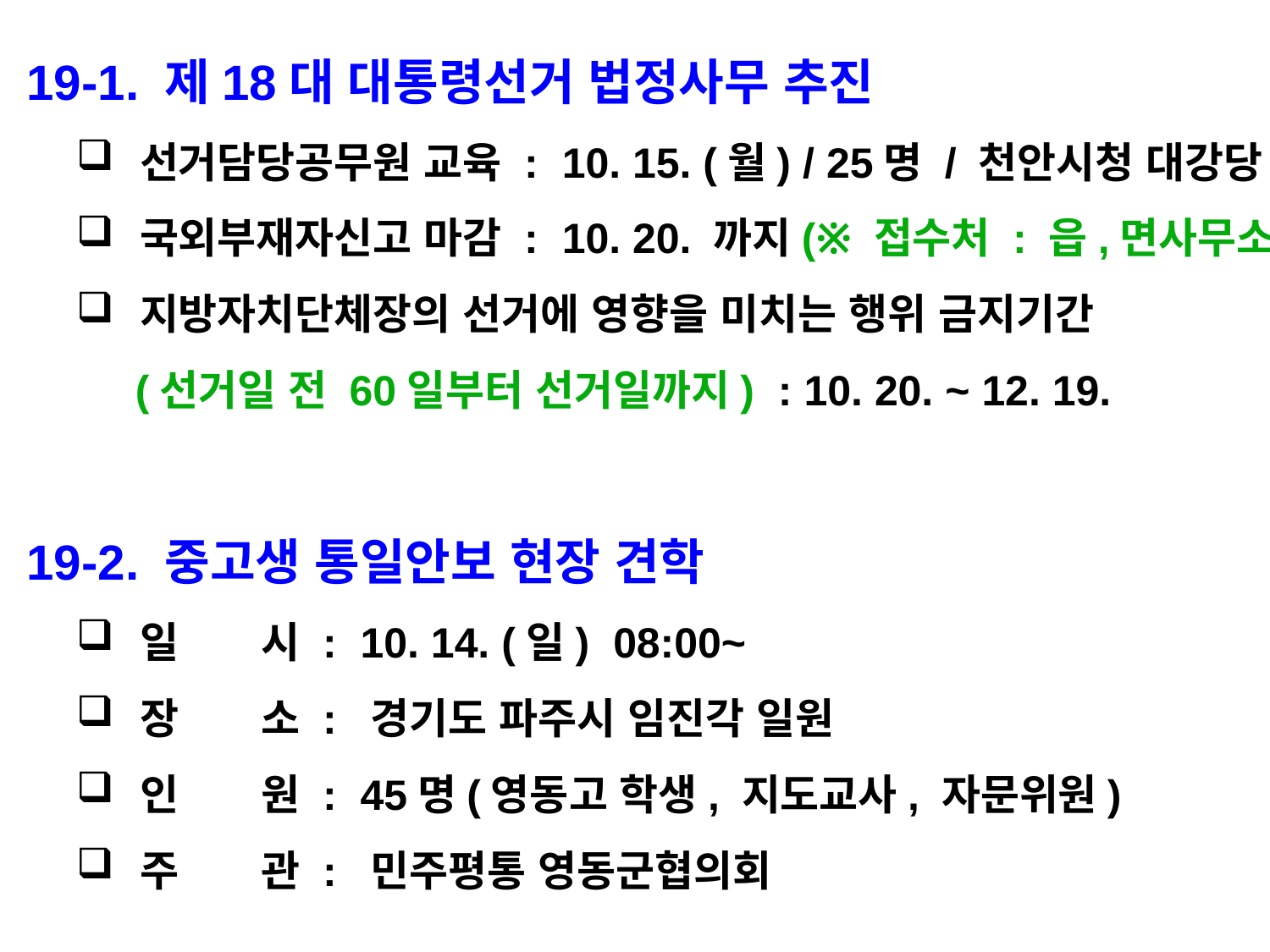

19-1. 제18대 대통령선거 법정사무 추진
선거담당공무원 교육 :  10. 15. (월) / 25명 / 천안시청 대강당
국외부재자신고 마감 :  10. 20. 까지(※ 접수처 : 읍,면사무소)
지방자치단체장의 선거에 영향을 미치는 행위 금지기간
     (선거일 전 60일부터 선거일까지)  : 10. 20. ~ 12. 19.

 19-2. 중고생 통일안보 현장 견학
일       시 :  10. 14. (일)  08:00~
장       소 :  경기도 파주시 임진각 일원
인       원 :  45명(영동고 학생, 지도교사, 자문위원)
주       관 :  민주평통 영동군협의회